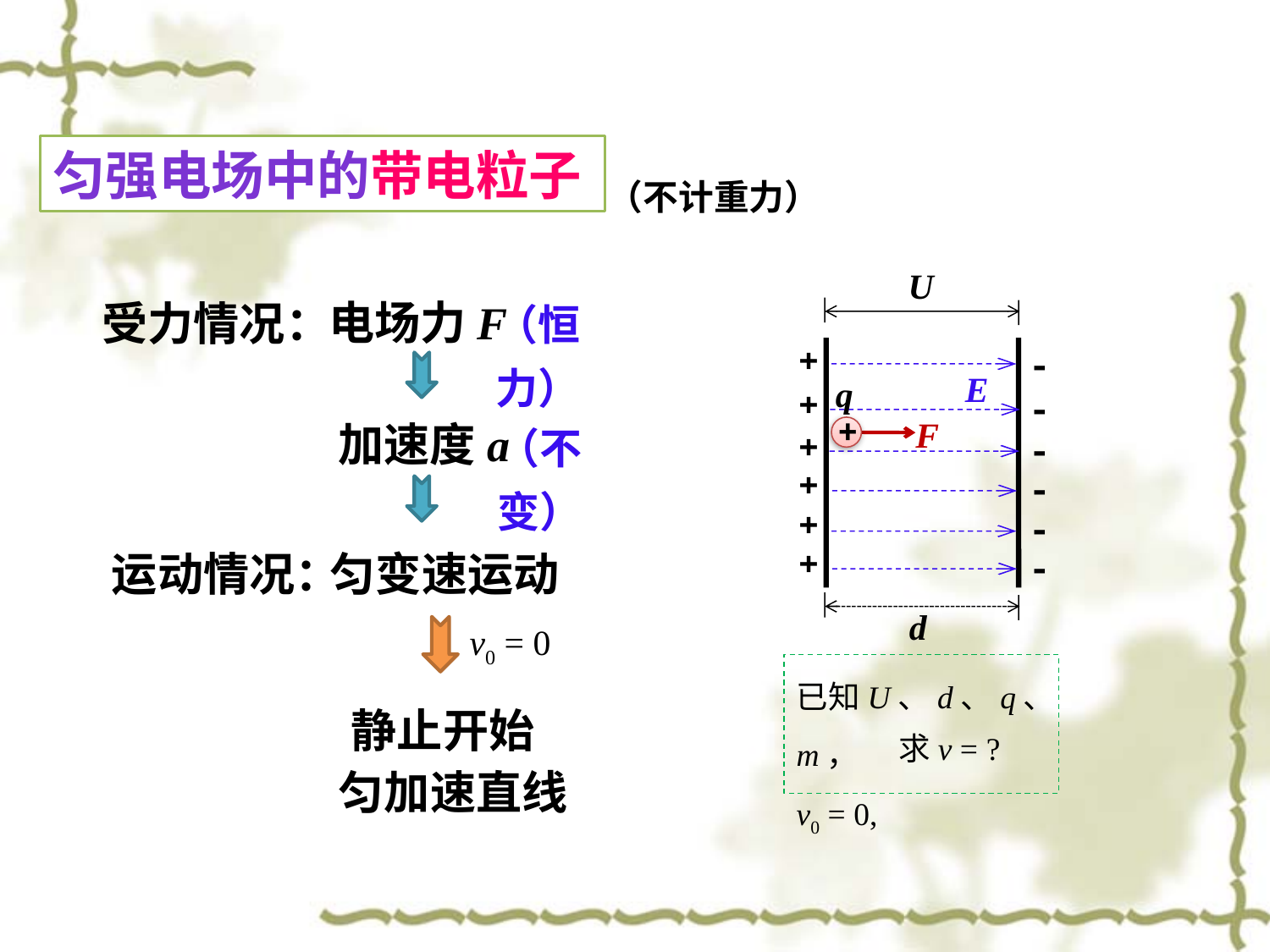

匀强电场中的带电粒子
（不计重力）
U

电场力F
受力情况：
（恒力）

+
+
+
+
+
+

-
-
-
-
-
-

q
+

E
加速度a
（不变）
F

运动情况：
匀变速运动

d

v0 = 0

已知U、d、q、m，
v0 = 0,

静止开始
求v = ?
匀加速直线